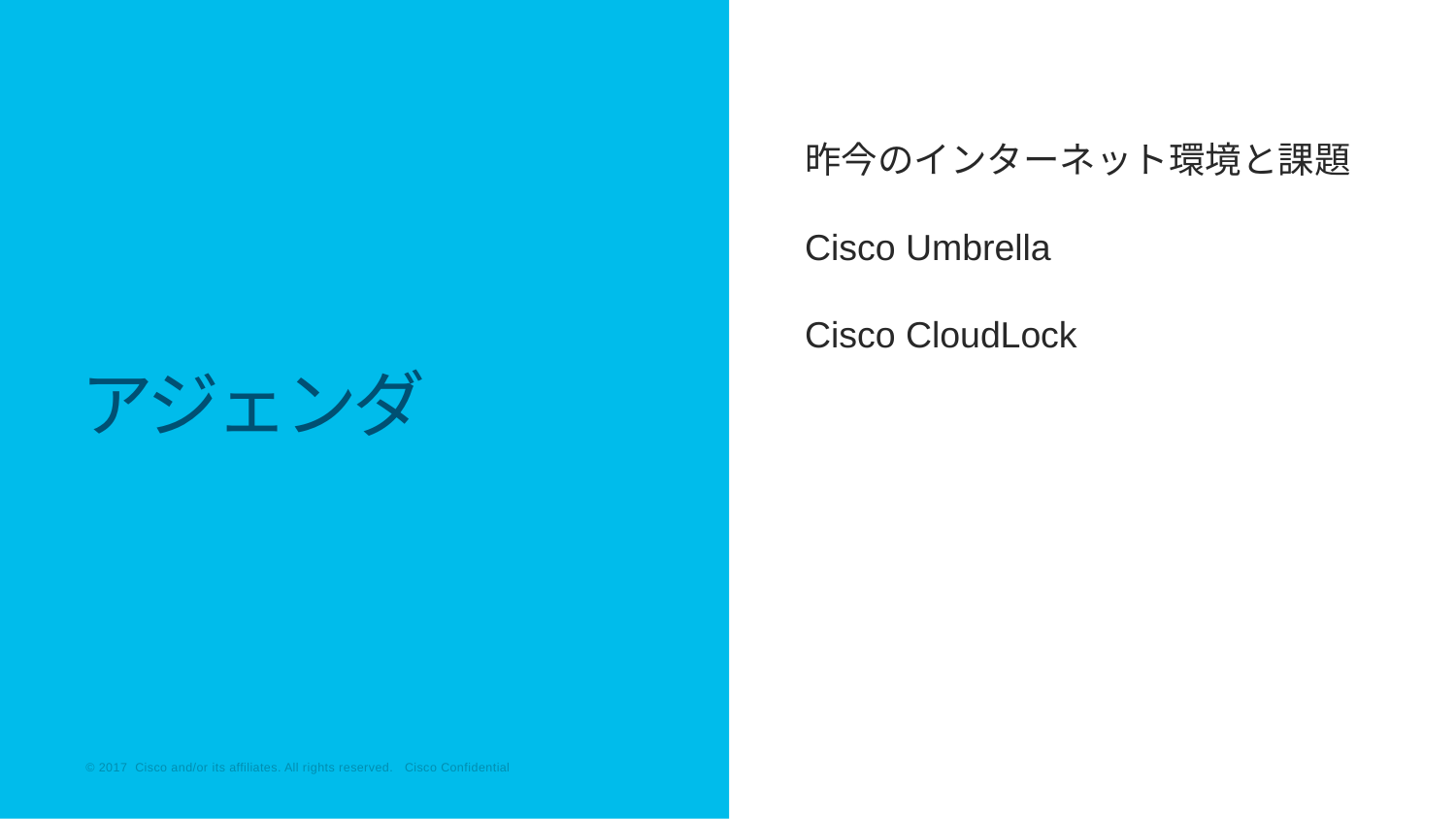

昨今のインターネット環境と課題

Cisco Umbrella

Cisco CloudLock

# アジェンダ